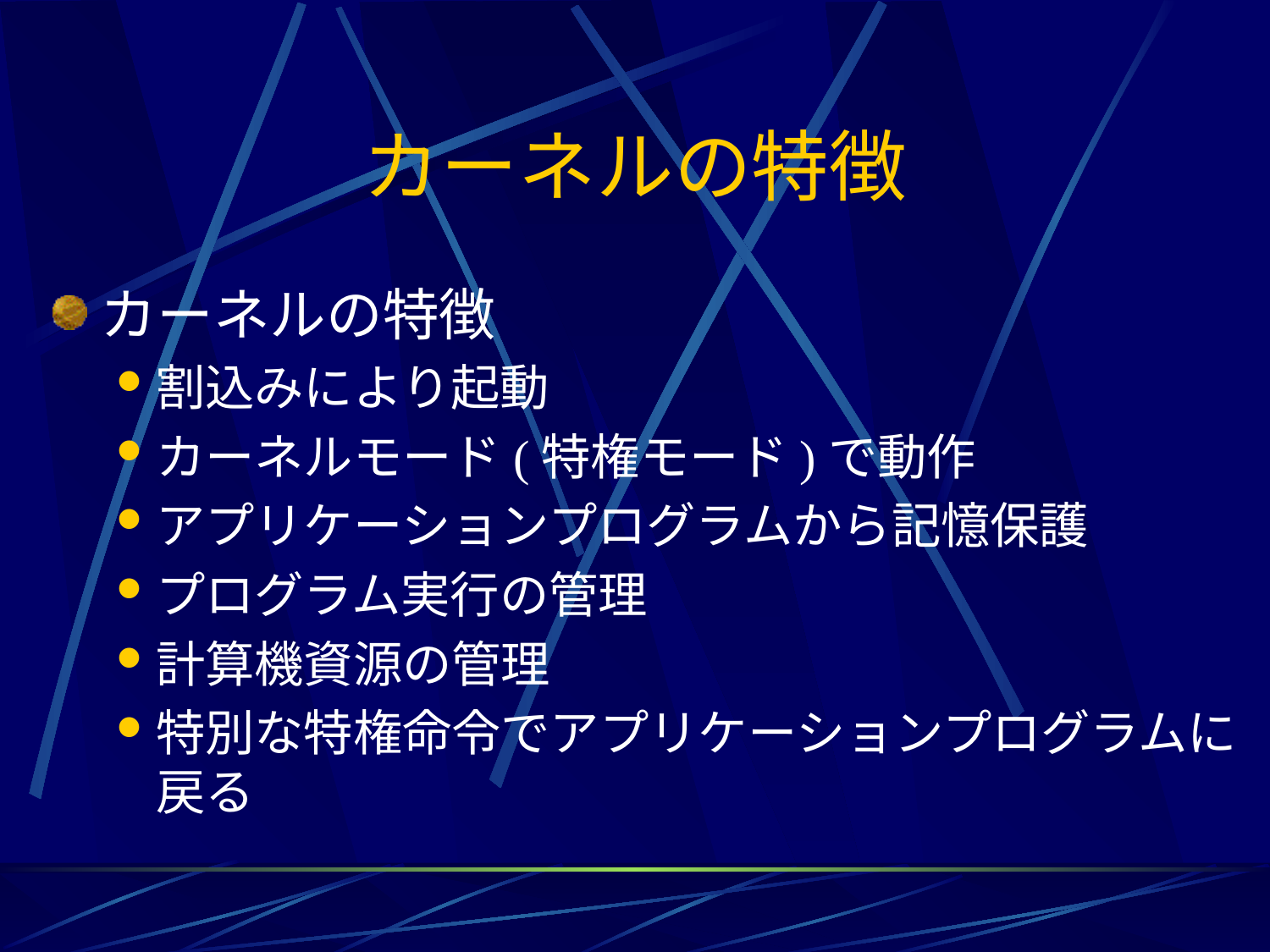

# カーネルの特徴
カーネルの特徴
割込みにより起動
カーネルモード(特権モード)で動作
アプリケーションプログラムから記憶保護
プログラム実行の管理
計算機資源の管理
特別な特権命令でアプリケーションプログラムに戻る